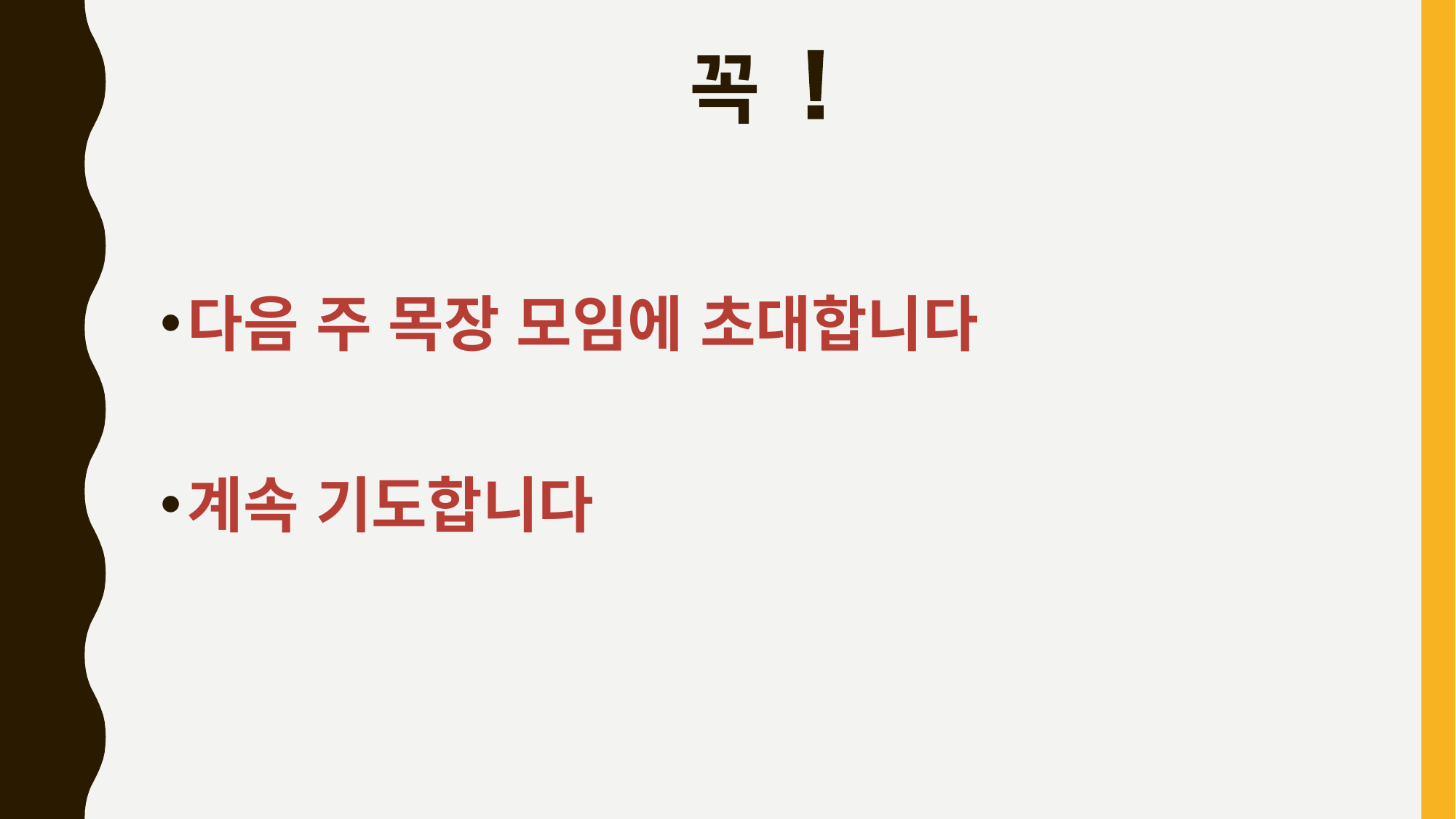

# 꼭 !
다음 주 목장 모임에 초대합니다

계속 기도합니다